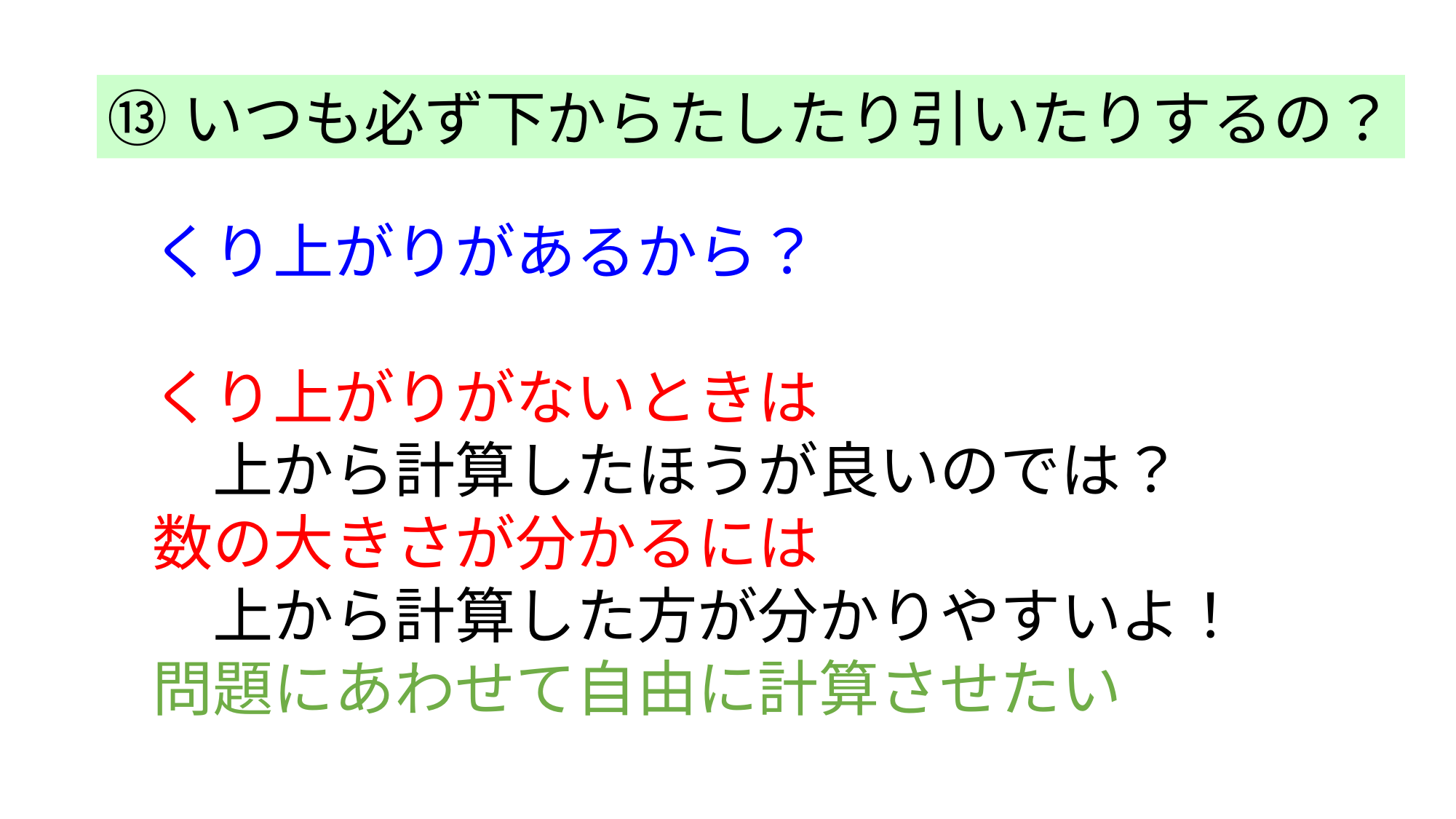

⑬いつも必ず下からたしたり引いたりするの？
くり上がりがあるから？

くり上がりがないときは
　上から計算したほうが良いのでは？
数の大きさが分かるには
　上から計算した方が分かりやすいよ！
問題にあわせて自由に計算させたい